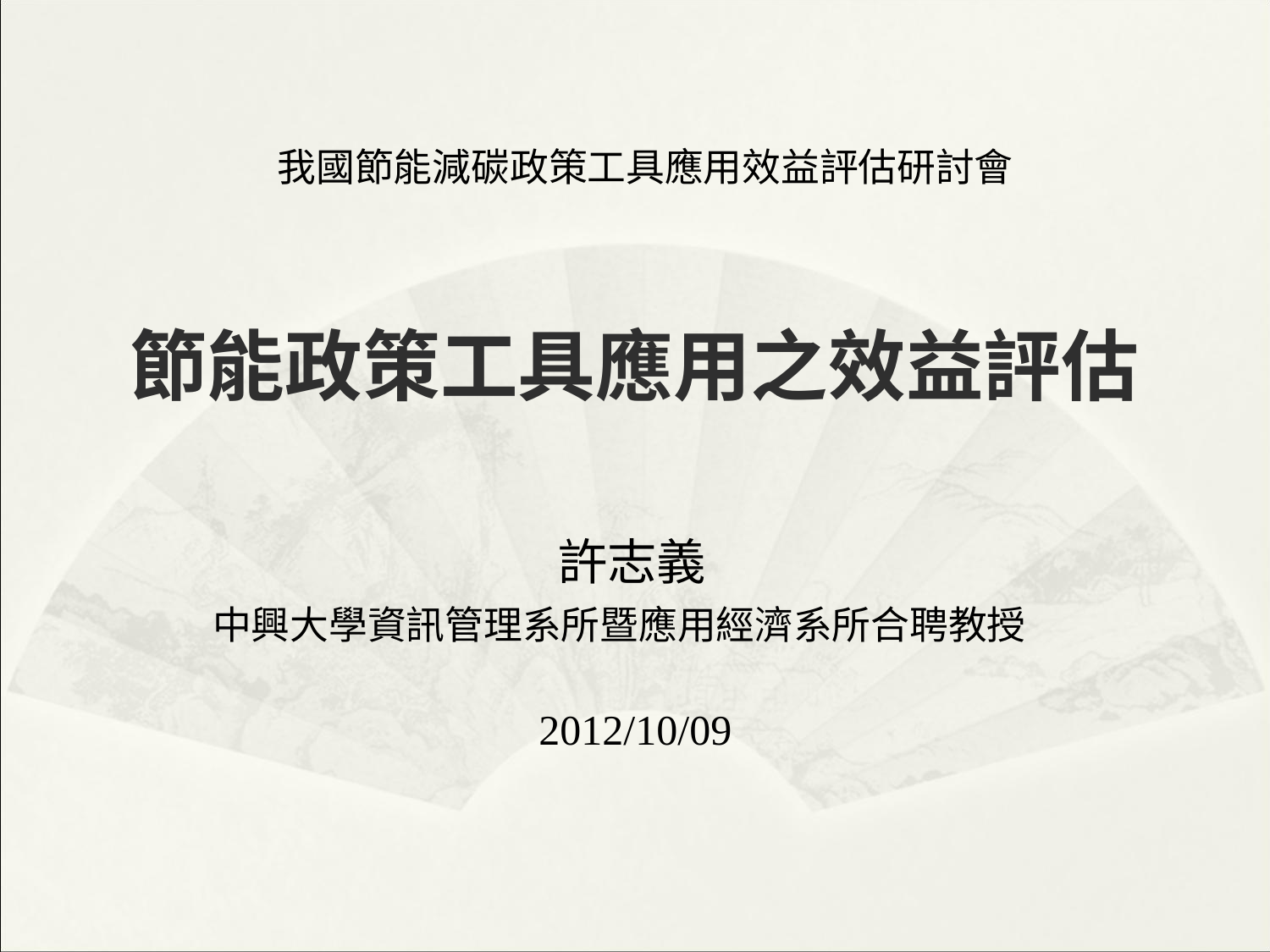

我國節能減碳政策工具應用效益評估研討會
# 節能政策工具應用之效益評估
 許志義

中興大學資訊管理系所暨應用經濟系所合聘教授

   2012/10/09